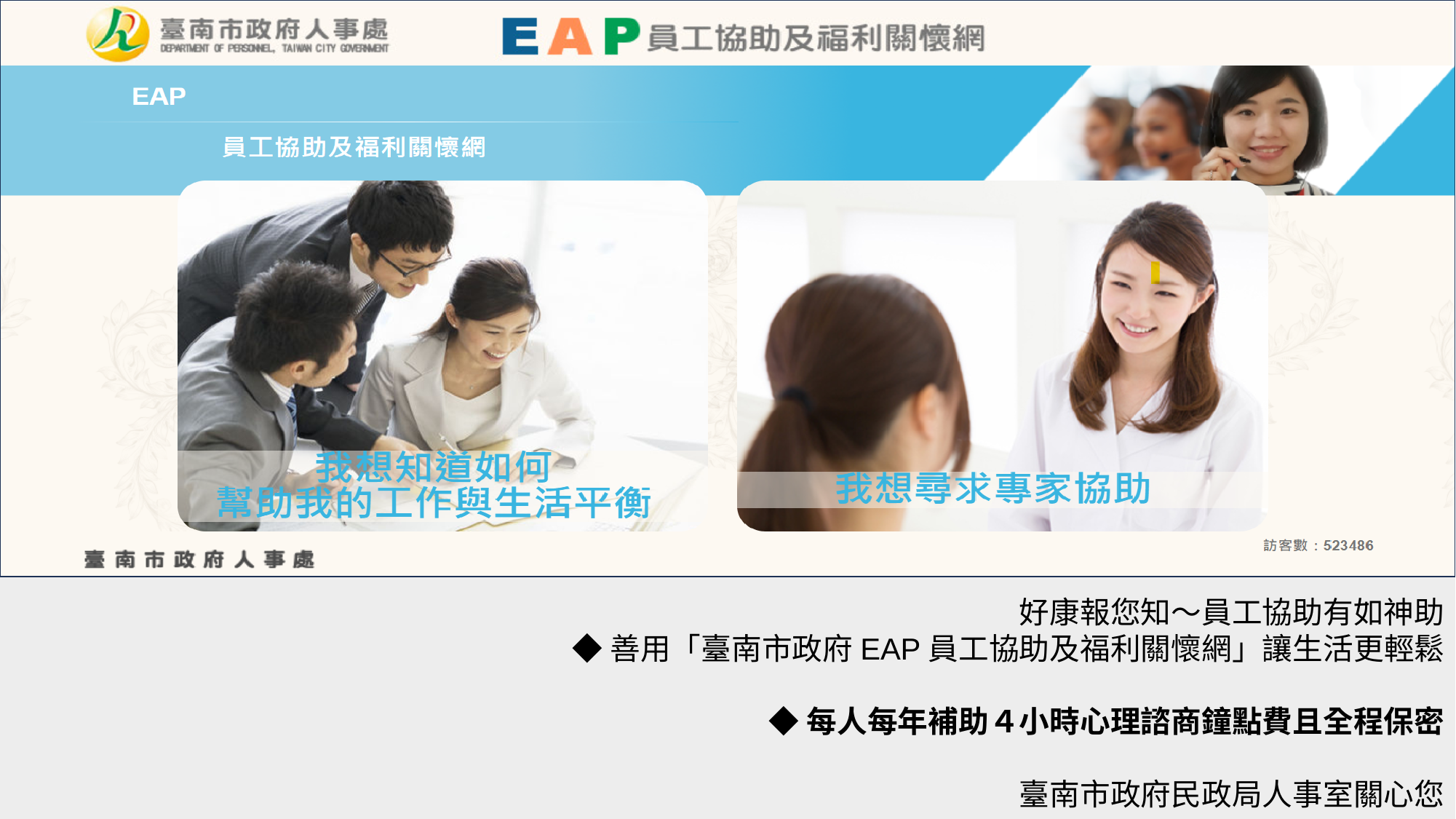

好康報您知～員工協助有如神助
◆善用「臺南市政府EAP員工協助及福利關懷網」讓生活更輕鬆

◆每人每年補助４小時心理諮商鐘點費且全程保密

臺南市政府民政局人事室關心您